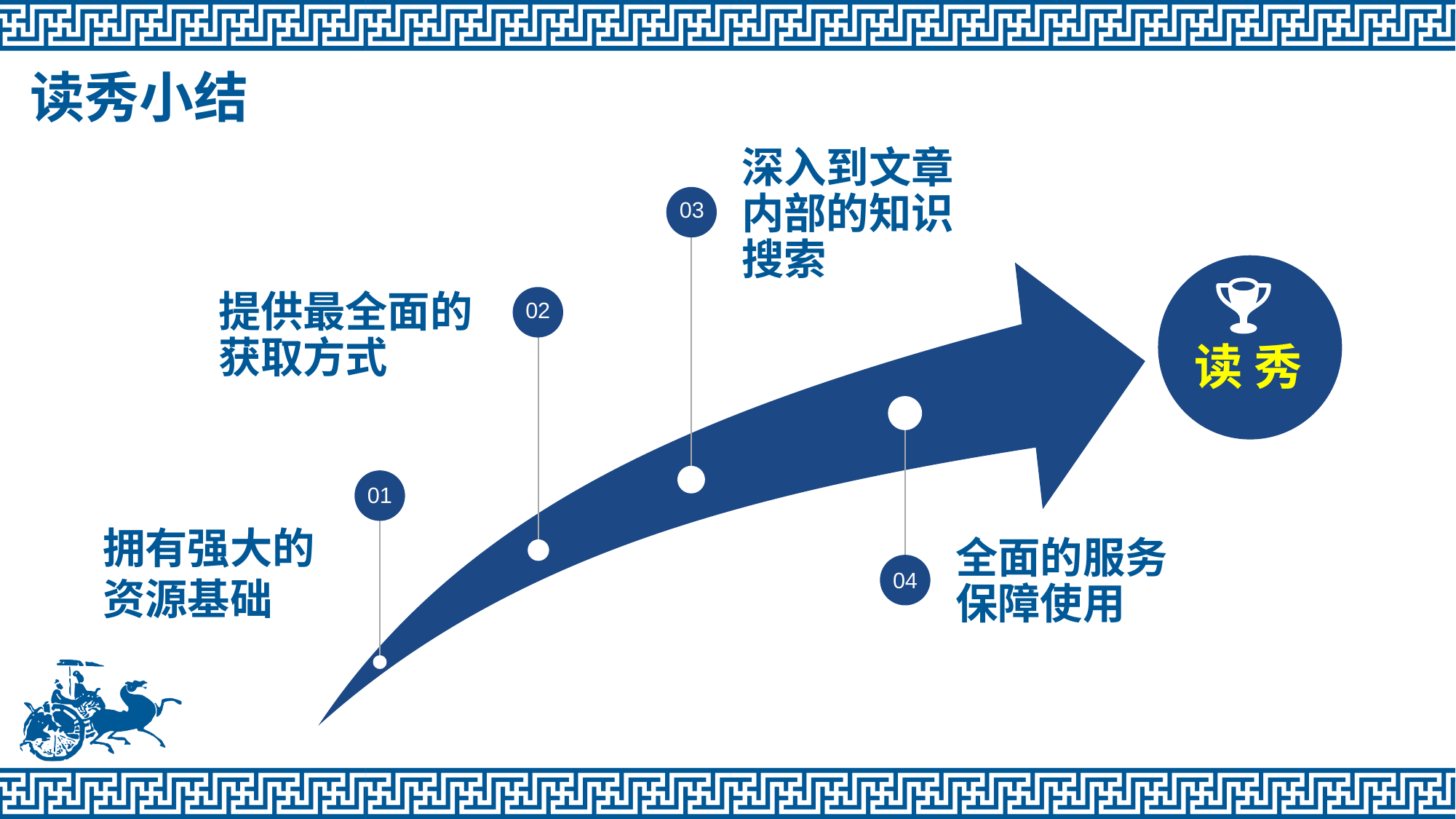

读秀小结

深入到文章内部的知识搜索
03

提供最全面的获取方式
02

读 秀

01

拥有强大的资源基础

全面的服务保障使用
04